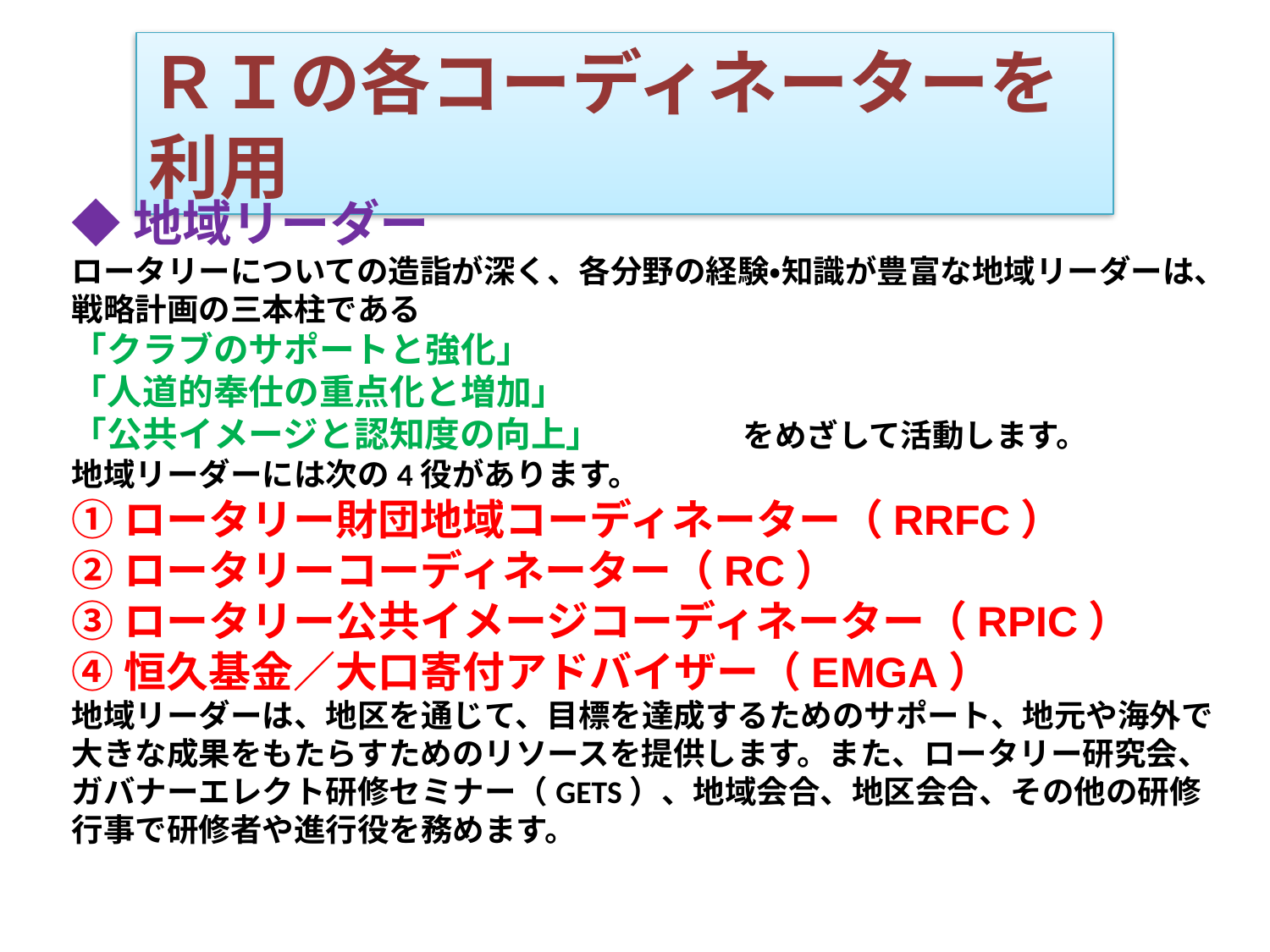

ＲＩの各コーディネーターを利用
◆地域リーダー
ロータリーについての造詣が深く、各分野の経験・知識が豊富な地域リーダーは、戦略計画の三本柱である
「クラブのサポートと強化」
「人道的奉仕の重点化と増加」
「公共イメージと認知度の向上」　　　　をめざして活動します。
地域リーダーには次の4役があります。
①ロータリー財団地域コーディネーター（RRFC）
②ロータリーコーディネーター（RC）
③ロータリー公共イメージコーディネーター（RPIC）
④恒久基金／大口寄付アドバイザー（EMGA）
地域リーダーは、地区を通じて、目標を達成するためのサポート、地元や海外で大きな成果をもたらすためのリソースを提供します。また、ロータリー研究会、ガバナーエレクト研修セミナー（GETS）、地域会合、地区会合、その他の研修行事で研修者や進行役を務めます。